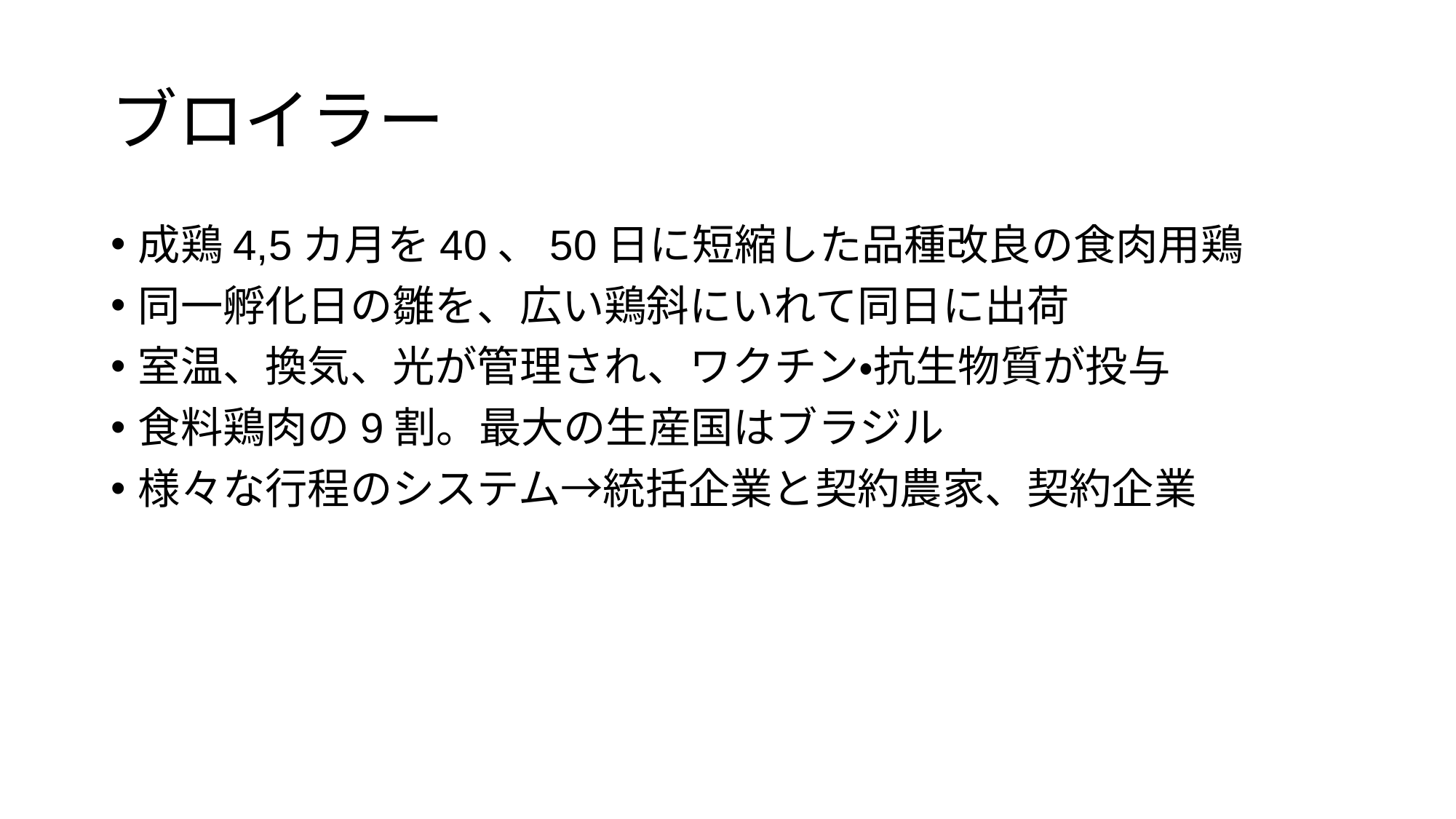

# ブロイラー
成鶏4,5カ月を40、50日に短縮した品種改良の食肉用鶏
同一孵化日の雛を、広い鶏斜にいれて同日に出荷
室温、換気、光が管理され、ワクチン・抗生物質が投与
食料鶏肉の9割。最大の生産国はブラジル
様々な行程のシステム→統括企業と契約農家、契約企業